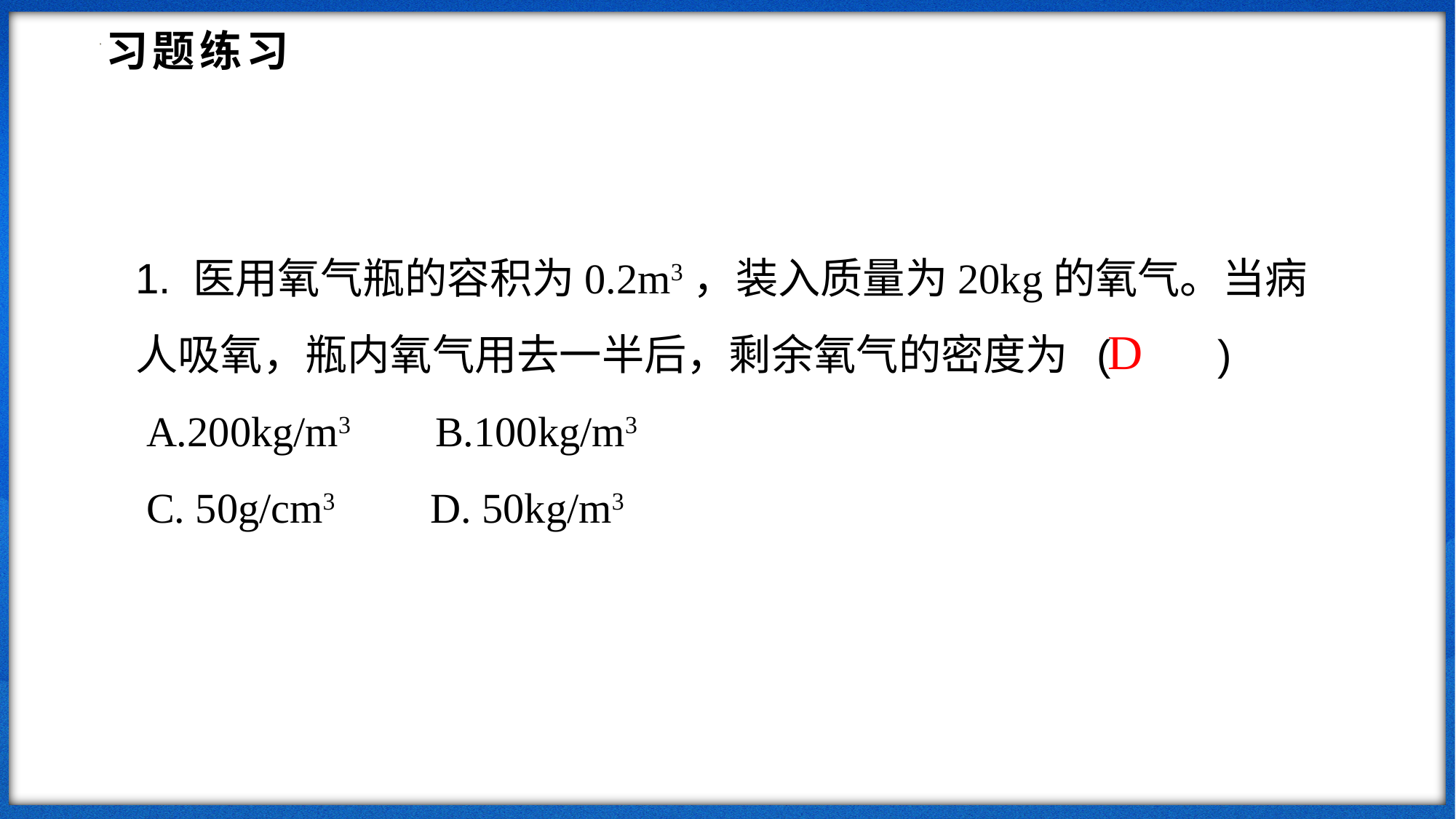

习题练习
1. 医用氧气瓶的容积为0.2m3，装入质量为20kg的氧气。当病人吸氧，瓶内氧气用去一半后，剩余氧气的密度为  (         )
 A.200kg/m3        B.100kg/m3
 C. 50g/cm3         D. 50kg/m3
D